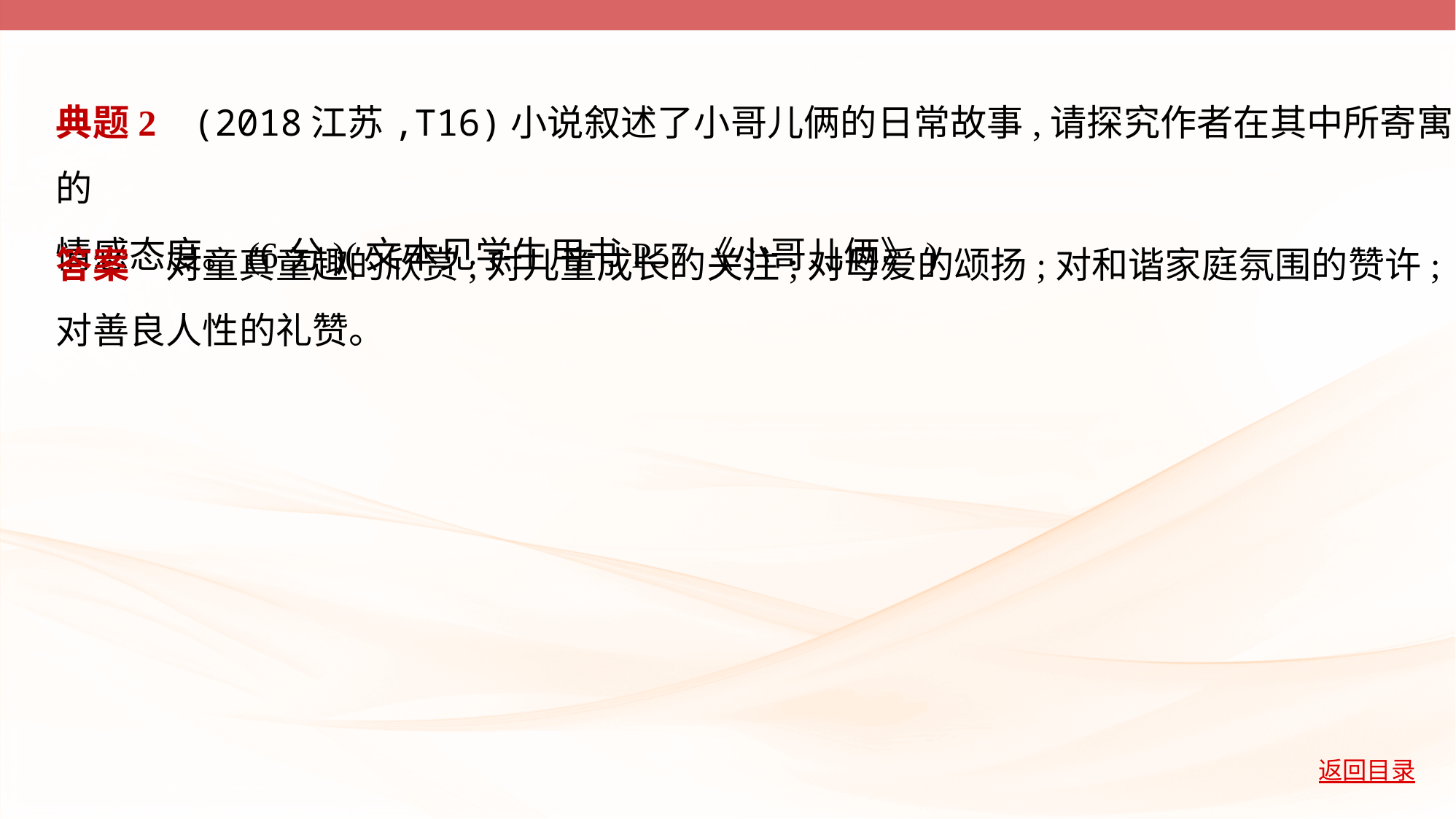

典题2    (2018江苏,T16)小说叙述了小哥儿俩的日常故事,请探究作者在其中所寄寓的
情感态度。(6分)(文本见学生用书P57《小哥儿俩》)
答案　对童真童趣的欣赏;对儿童成长的关注;对母爱的颂扬;对和谐家庭氛围的赞许;
对善良人性的礼赞。